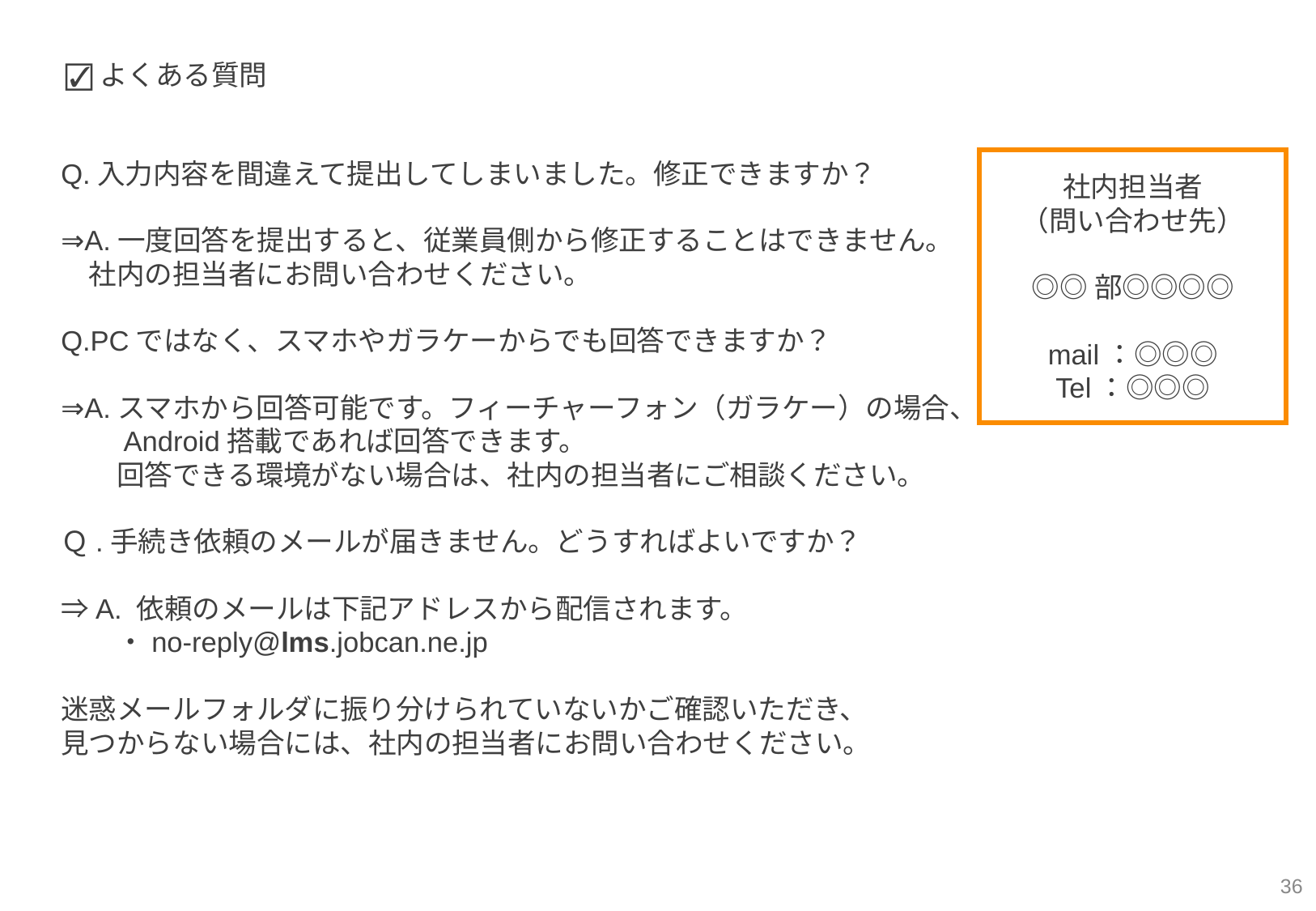

☑よくある質問
Q.入力内容を間違えて提出してしまいました。修正できますか？

⇒A.一度回答を提出すると、従業員側から修正することはできません。
　社内の担当者にお問い合わせください。

Q.PCではなく、スマホやガラケーからでも回答できますか？
⇒A.スマホから回答可能です。フィーチャーフォン（ガラケー）の場合、
　　Android搭載であれば回答できます。
　　回答できる環境がない場合は、社内の担当者にご相談ください。

Ｑ.手続き依頼のメールが届きません。どうすればよいですか？
⇒A. 依頼のメールは下記アドレスから配信されます。
　　・no-reply@lms.jobcan.ne.jp
　
迷惑メールフォルダに振り分けられていないかご確認いただき、
見つからない場合には、社内の担当者にお問い合わせください。

社内担当者
（問い合わせ先）

◎◎部◎◎◎◎
mail：◎◎◎
Tel：◎◎◎
36